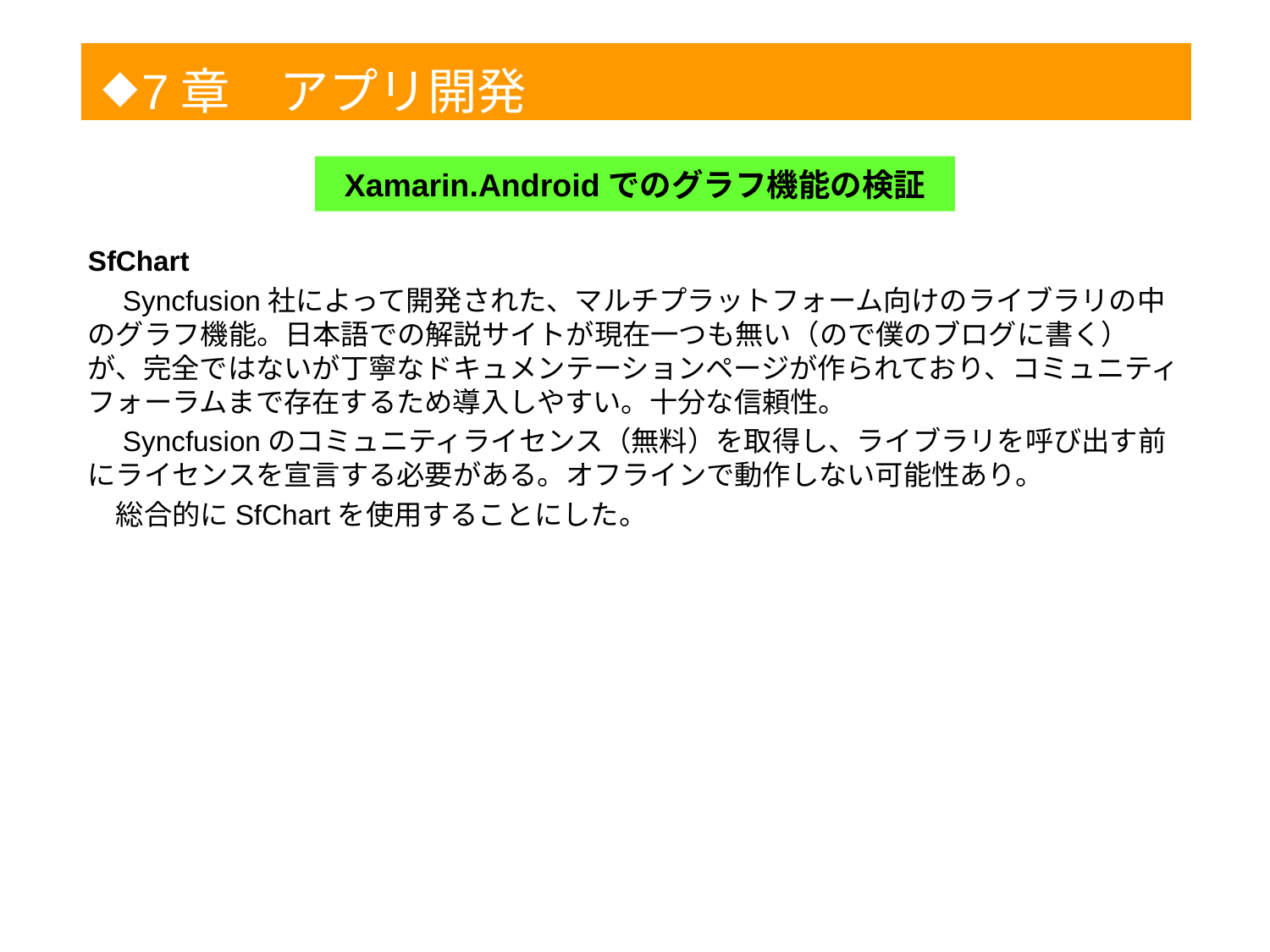

◆
7章　アプリ開発
1
Xamarin.Androidでのグラフ機能の検証
SfChart
　Syncfusion社によって開発された、マルチプラットフォーム向けのライブラリの中のグラフ機能。日本語での解説サイトが現在一つも無い（ので僕のブログに書く）が、完全ではないが丁寧なドキュメンテーションページが作られており、コミュニティフォーラムまで存在するため導入しやすい。十分な信頼性。
　Syncfusionのコミュニティライセンス（無料）を取得し、ライブラリを呼び出す前にライセンスを宣言する必要がある。オフラインで動作しない可能性あり。
　総合的にSfChartを使用することにした。